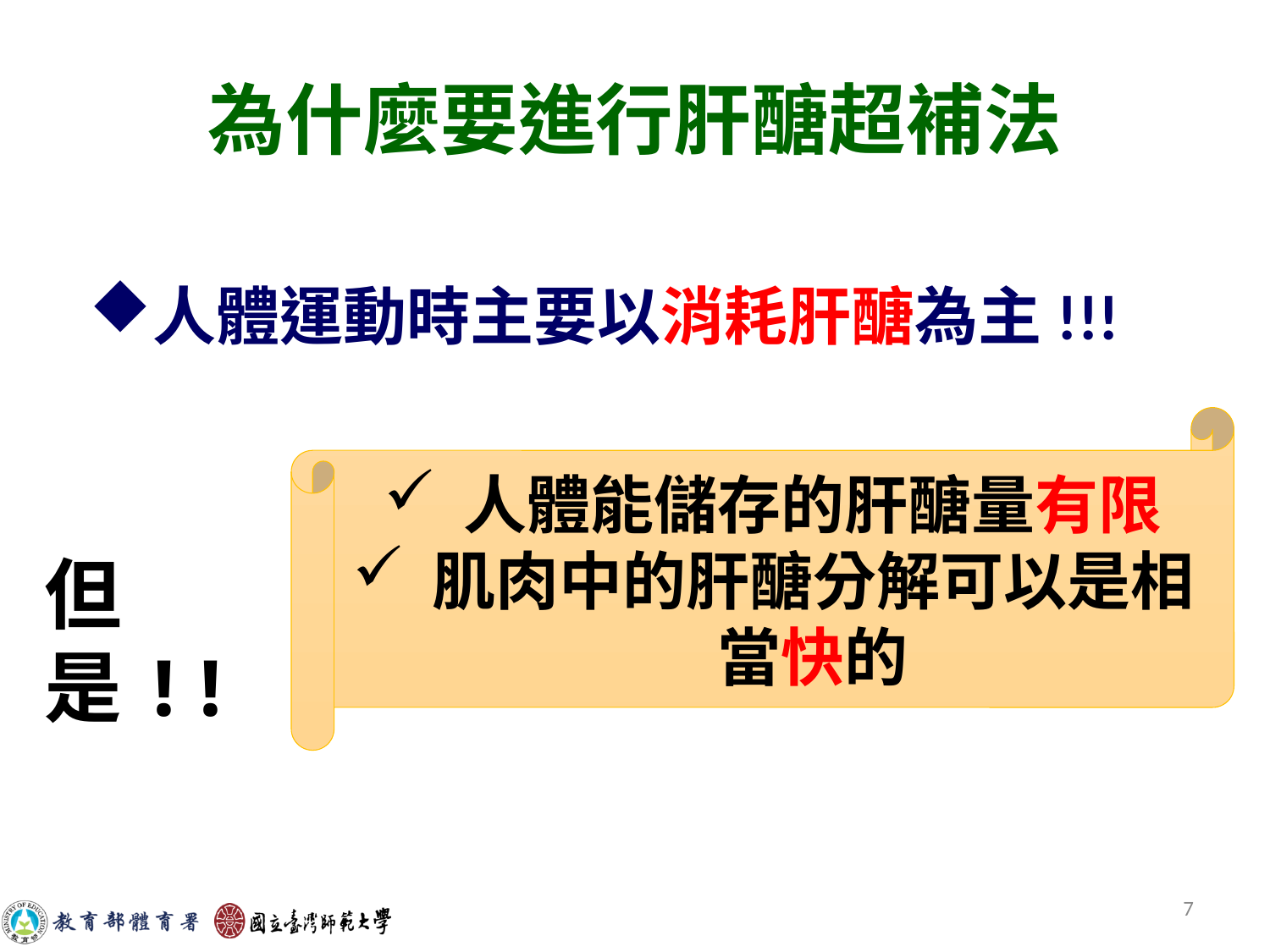

# 為什麼要進行肝醣超補法
人體運動時主要以消耗肝醣為主!!!

人體能儲存的肝醣量有限
肌肉中的肝醣分解可以是相當快的
但是!!
7